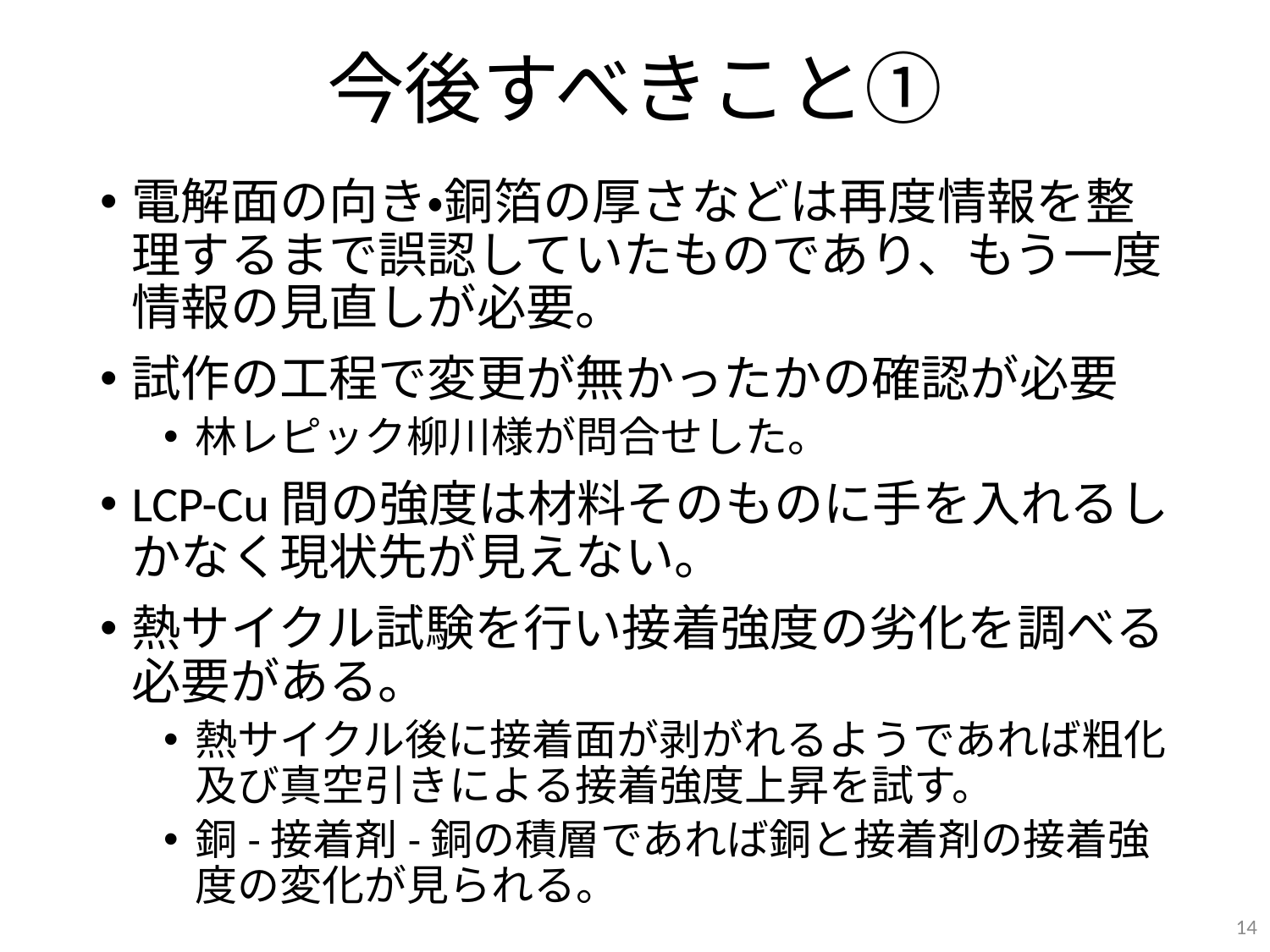

# 今後すべきこと①
電解面の向き・銅箔の厚さなどは再度情報を整理するまで誤認していたものであり、もう一度情報の見直しが必要。
試作の工程で変更が無かったかの確認が必要
林レピック柳川様が問合せした。
LCP-Cu間の強度は材料そのものに手を入れるしかなく現状先が見えない。
熱サイクル試験を行い接着強度の劣化を調べる必要がある。
熱サイクル後に接着面が剥がれるようであれば粗化及び真空引きによる接着強度上昇を試す。
銅-接着剤-銅の積層であれば銅と接着剤の接着強度の変化が見られる。
14